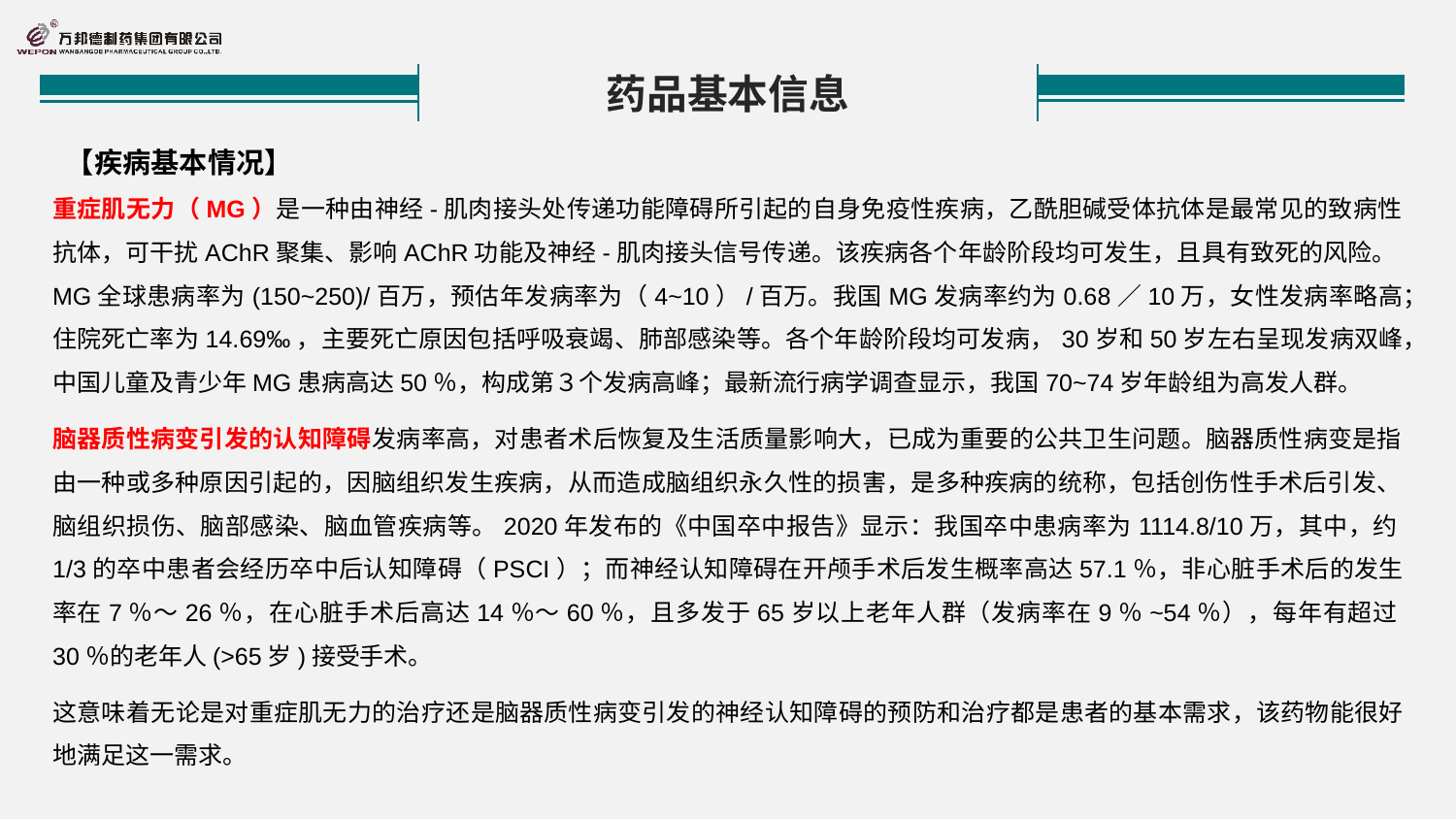

药品基本信息
 【疾病基本情况】
重症肌无力（MG）是一种由神经-肌肉接头处传递功能障碍所引起的自身免疫性疾病，乙酰胆碱受体抗体是最常见的致病性抗体，可干扰AChR聚集、影响AChR功能及神经-肌肉接头信号传递。该疾病各个年龄阶段均可发生，且具有致死的风险。MG全球患病率为(150~250)/百万，预估年发病率为（4~10）/百万。我国MG发病率约为0.68／10万，女性发病率略高；住院死亡率为14.69‰，主要死亡原因包括呼吸衰竭、肺部感染等。各个年龄阶段均可发病，30岁和50岁左右呈现发病双峰，中国儿童及青少年MG患病高达50％，构成第３个发病高峰；最新流行病学调查显示，我国70~74岁年龄组为高发人群。
脑器质性病变引发的认知障碍发病率高，对患者术后恢复及生活质量影响大，已成为重要的公共卫生问题。脑器质性病变是指由一种或多种原因引起的，因脑组织发生疾病，从而造成脑组织永久性的损害，是多种疾病的统称，包括创伤性手术后引发、脑组织损伤、脑部感染、脑血管疾病等。2020年发布的《中国卒中报告》显示：我国卒中患病率为1114.8/10万，其中，约1/3的卒中患者会经历卒中后认知障碍（PSCI）；而神经认知障碍在开颅手术后发生概率高达57.1％，非心脏手术后的发生率在7％～26％，在心脏手术后高达14％～60％，且多发于65岁以上老年人群（发病率在9％~54％），每年有超过30％的老年人(>65岁)接受手术。
这意味着无论是对重症肌无力的治疗还是脑器质性病变引发的神经认知障碍的预防和治疗都是患者的基本需求，该药物能很好地满足这一需求。